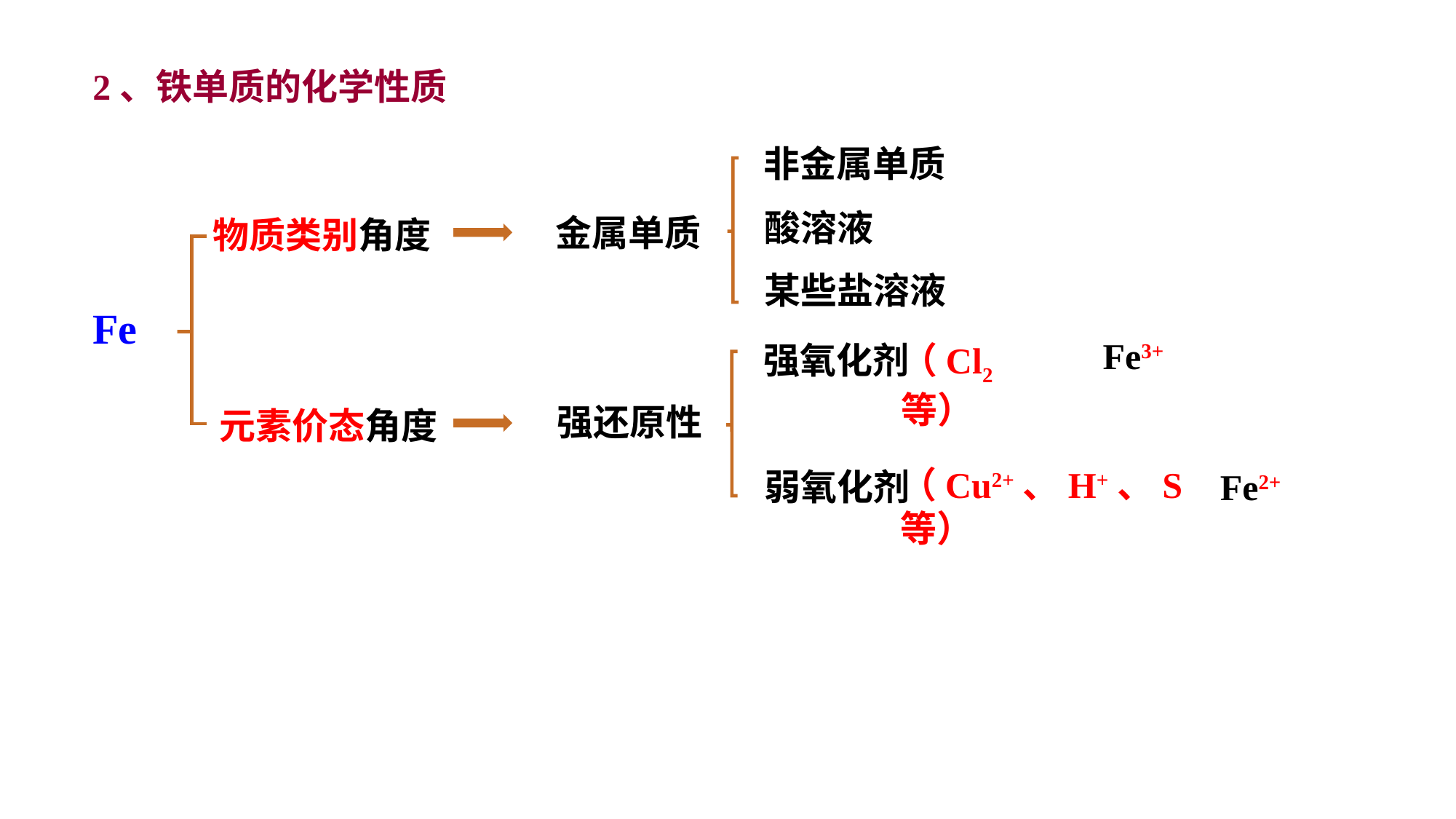

2、铁单质的化学性质
非金属单质

酸溶液
金属单质
物质类别角度

某些盐溶液
Fe
Fe3+
（Cl2等）
强氧化剂

强还原性
元素价态角度

（Cu2+、H+、S等）
Fe2+
弱氧化剂